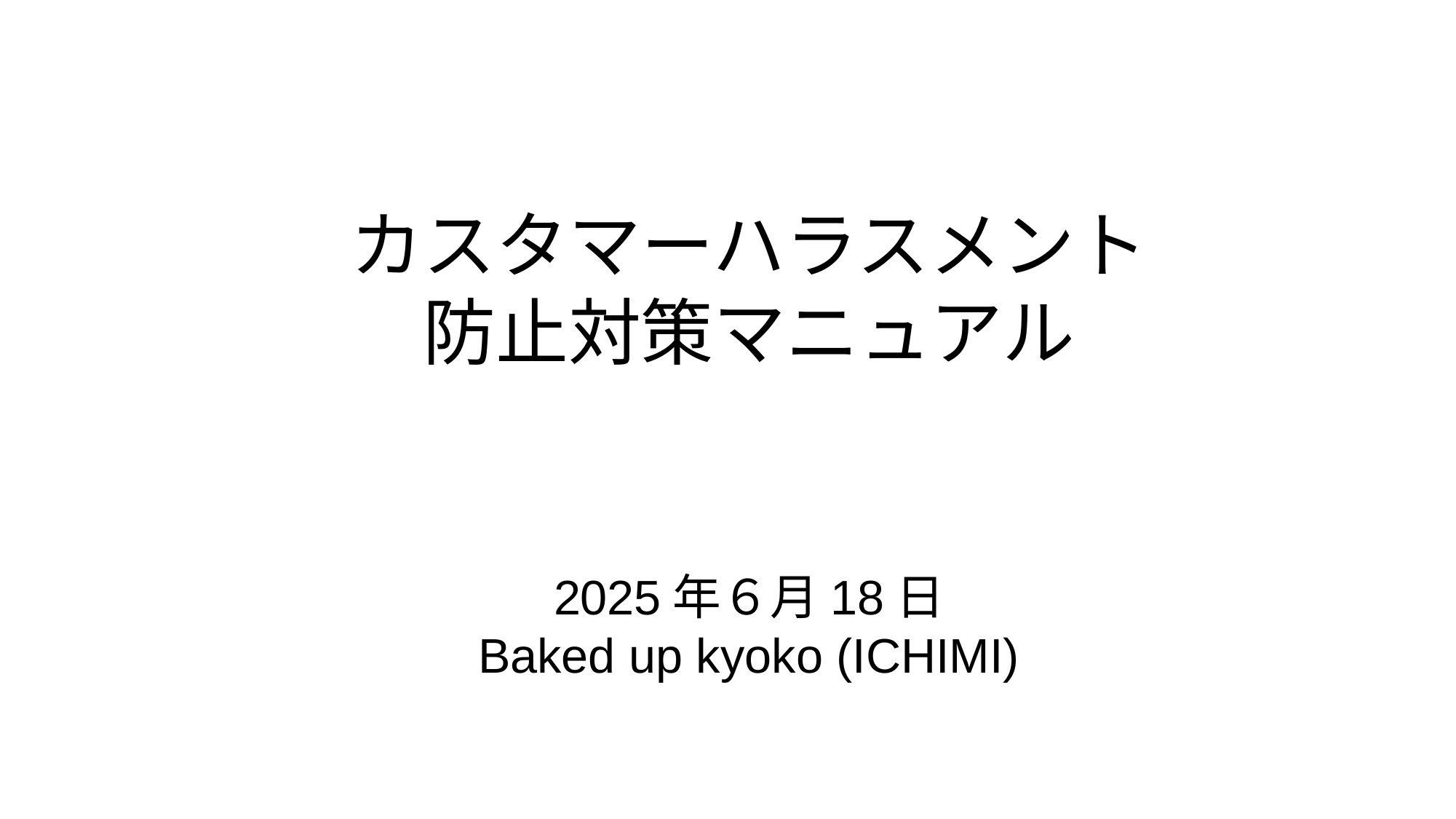

カスタマーハラスメント
防止対策マニュアル
2025年６月18日
Baked up kyoko (ICHIMI)